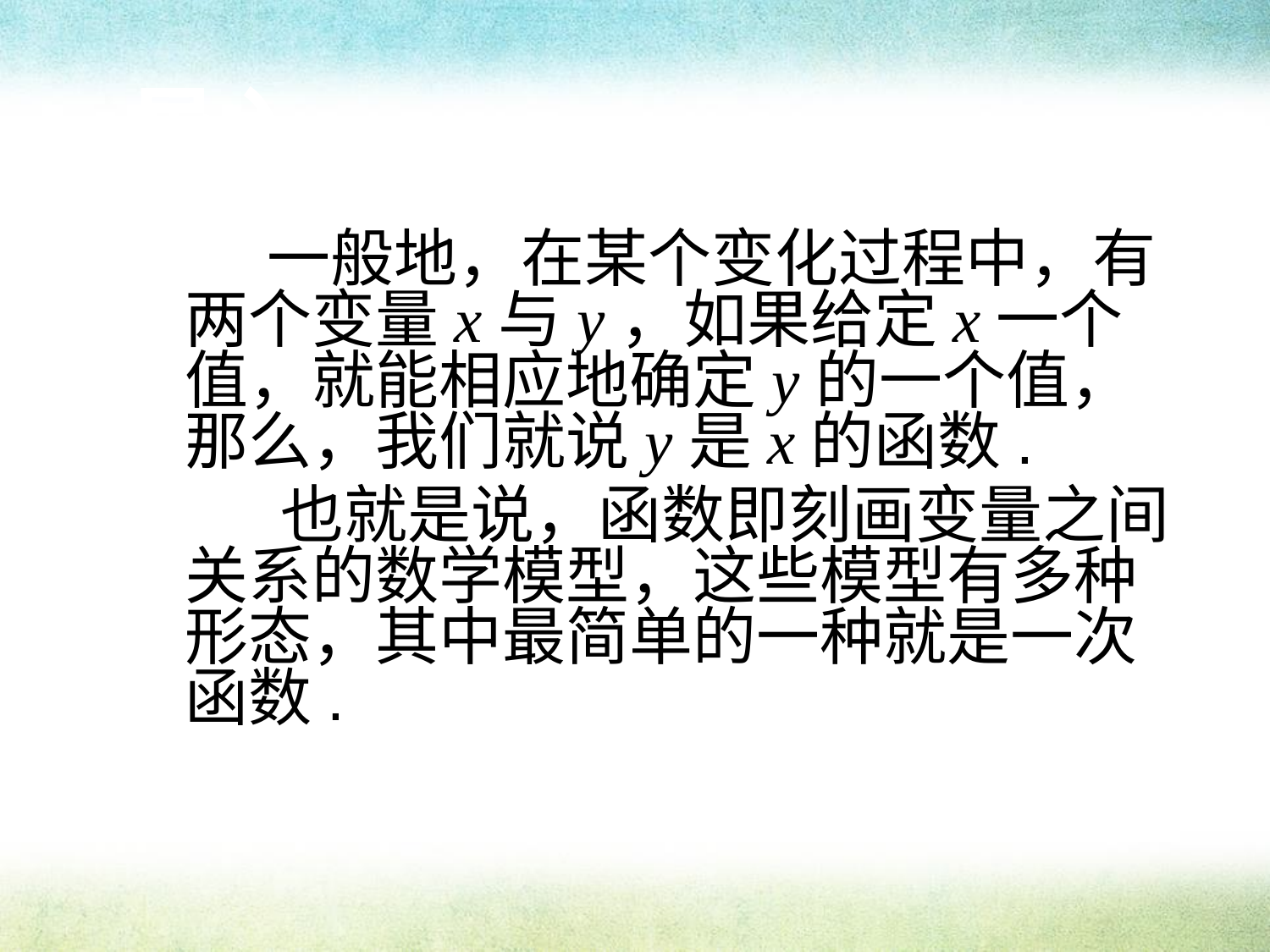

导入
         一般地，在某个变化过程中，有两个变量x与y，如果给定x一个值，就能相应地确定y的一个值，那么，我们就说y是x的函数.
         也就是说，函数即刻画变量之间关系的数学模型，这些模型有多种形态，其中最简单的一种就是一次函数.